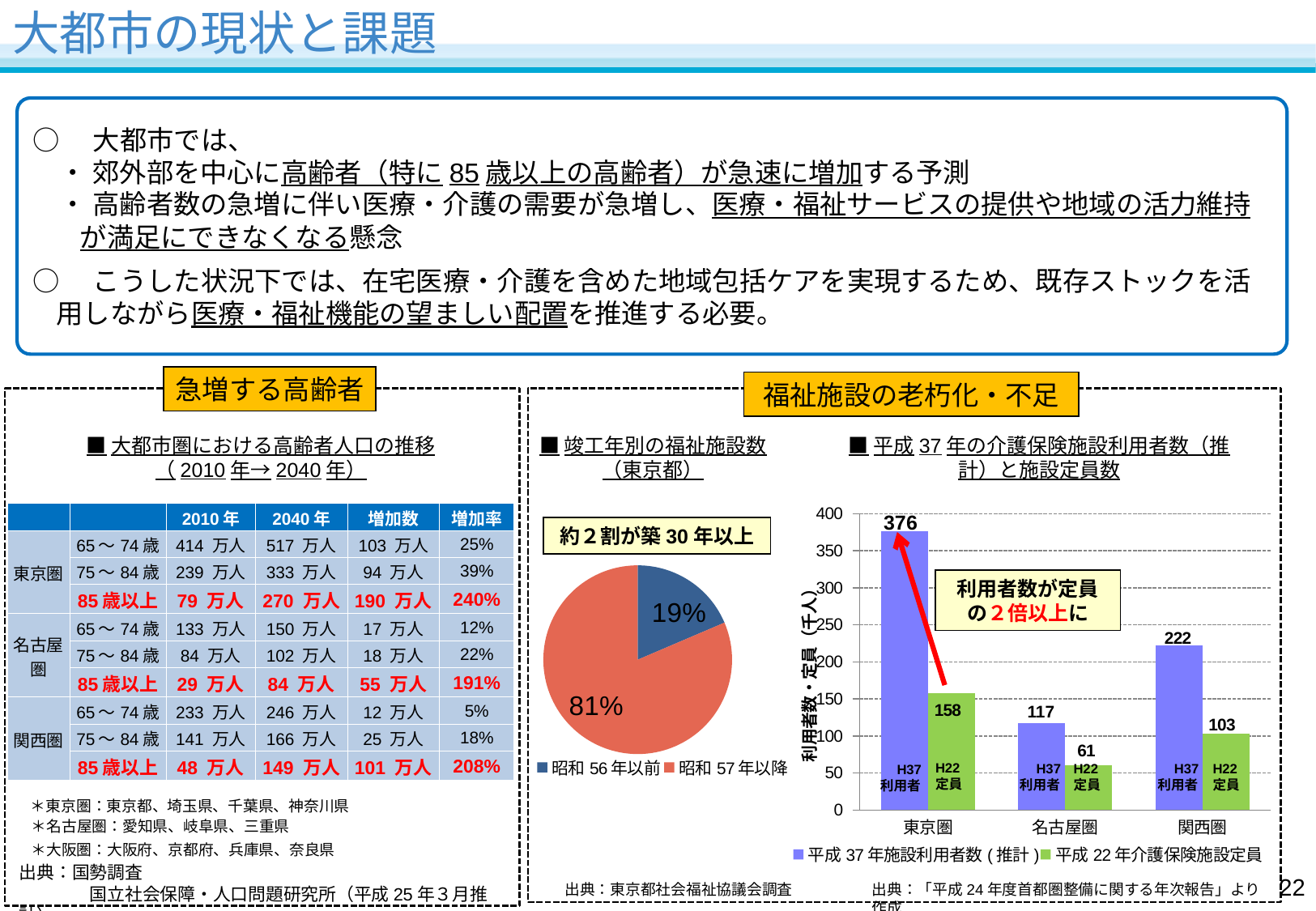

# 大都市の現状と課題
○　大都市では、
　・ 郊外部を中心に高齢者（特に85歳以上の高齢者）が急速に増加する予測
　・ 高齢者数の急増に伴い医療・介護の需要が急増し、医療・福祉サービスの提供や地域の活力維持が満足にできなくなる懸念

○　こうした状況下では、在宅医療・介護を含めた地域包括ケアを実現するため、既存ストックを活用しながら医療・福祉機能の望ましい配置を推進する必要。
急増する高齢者
福祉施設の老朽化・不足

■大都市圏における高齢者人口の推移
（2010年→2040年）
■竣工年別の福祉施設数
（東京都）
■平成37年の介護保険施設利用者数（推計）と施設定員数

### Chart

| Category | 平成37年施設利用者数(推計) | 平成22年介護保険施設定員 |
|---|---|---|
| 東京圏 | 376.2152190523914 | 157.765 |
| 名古屋圏 | 117.40402964861022 | 60.72900000000001 |
| 関西圏 | 222.4968394699564 | 102.848 |
|  |  | 2010年 | 2040年 | 増加数 | 増加率 |
| --- | --- | --- | --- | --- | --- |
| 東京圏 | 65～74歳 | 414 万人 | 517 万人 | 103 万人 | 25% |
|  | 75～84歳 | 239 万人 | 333 万人 | 94 万人 | 39% |
|  | 85歳以上 | 79 万人 | 270 万人 | 190 万人 | 240% |
| 名古屋圏 | 65～74歳 | 133 万人 | 150 万人 | 17 万人 | 12% |
|  | 75～84歳 | 84 万人 | 102 万人 | 18 万人 | 22% |
|  | 85歳以上 | 29 万人 | 84 万人 | 55 万人 | 191% |
| 関西圏 | 65～74歳 | 233 万人 | 246 万人 | 12 万人 | 5% |
|  | 75～84歳 | 141 万人 | 166 万人 | 25 万人 | 18% |
|  | 85歳以上 | 48 万人 | 149 万人 | 101 万人 | 208% |
約２割が築30年以上

### Chart

| Category |  |
|---|---|
| 昭和56年以前 | 94.0 |
| 昭和57年以降 | 412.0 |
利用者数が定員の２倍以上に
H22
定員
　H37
利用者
　H37
利用者
H22
定員
H22
定員
　H37
利用者
＊東京圏：東京都、埼玉県、千葉県、神奈川県
＊名古屋圏：愛知県、岐阜県、三重県
＊大阪圏：大阪府、京都府、兵庫県、奈良県
出典：国勢調査
　　　　国立社会保障・人口問題研究所（平成25年３月推計）
22
出典：東京都社会福祉協議会調査
出典：「平成24年度首都圏整備に関する年次報告」より作成